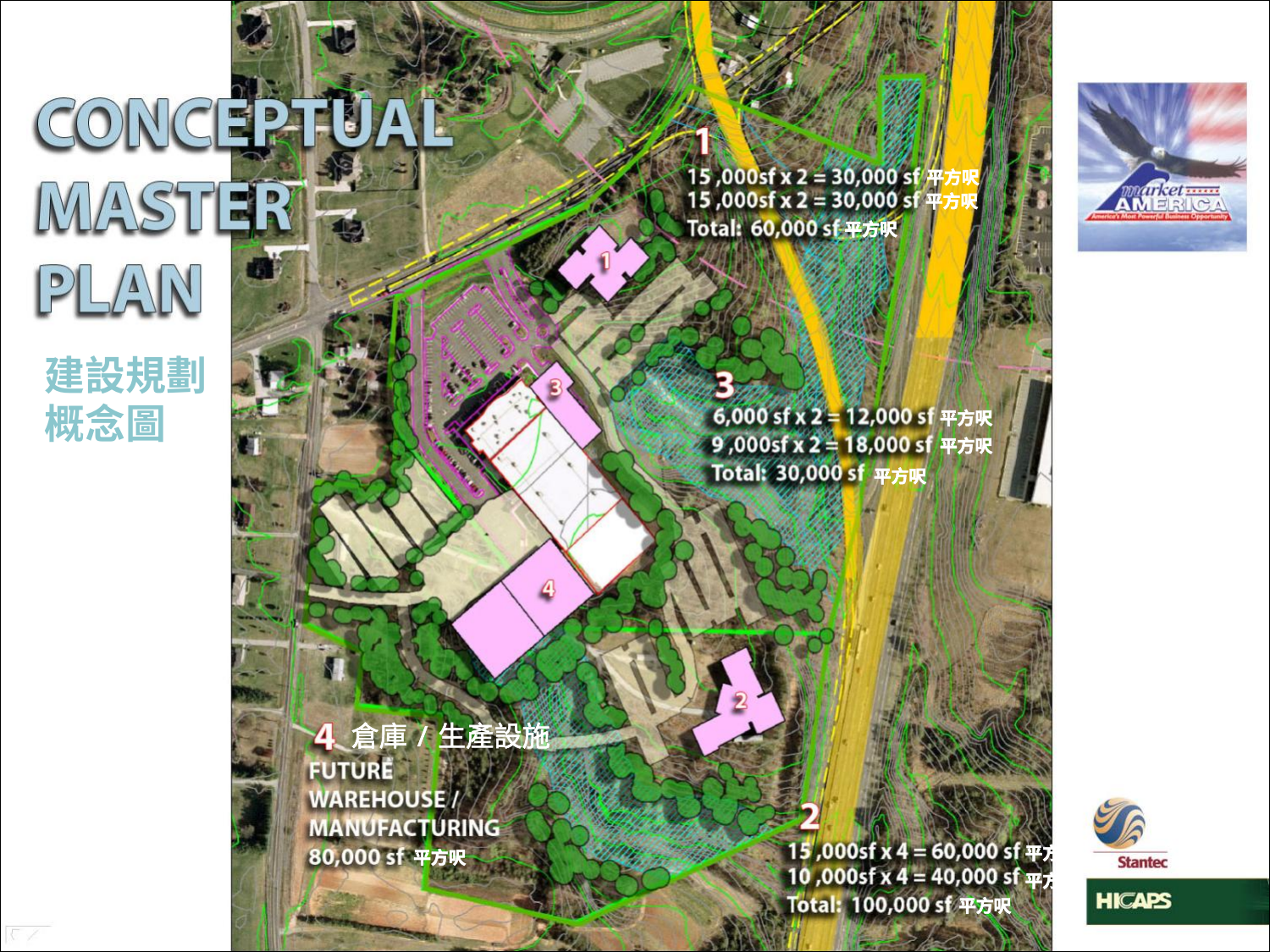

#
平方呎
平方呎
平方呎
建設規劃
概念圖
平方呎
平方呎
平方呎
倉庫/生產設施
平方呎
平方呎
平方呎
平方呎